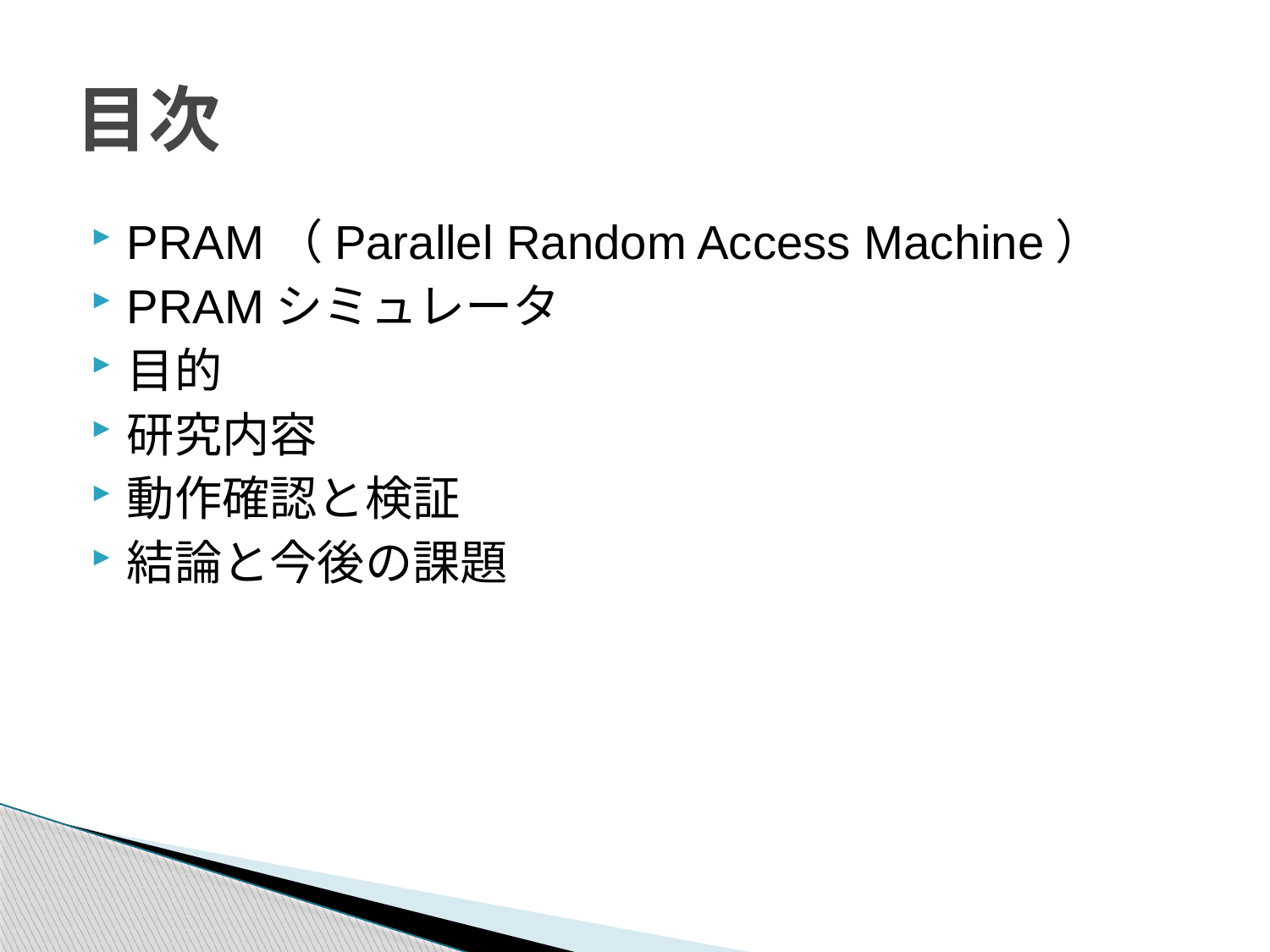

# 目次
PRAM（Parallel Random Access Machine）
PRAMシミュレータ
目的
研究内容
動作確認と検証
結論と今後の課題